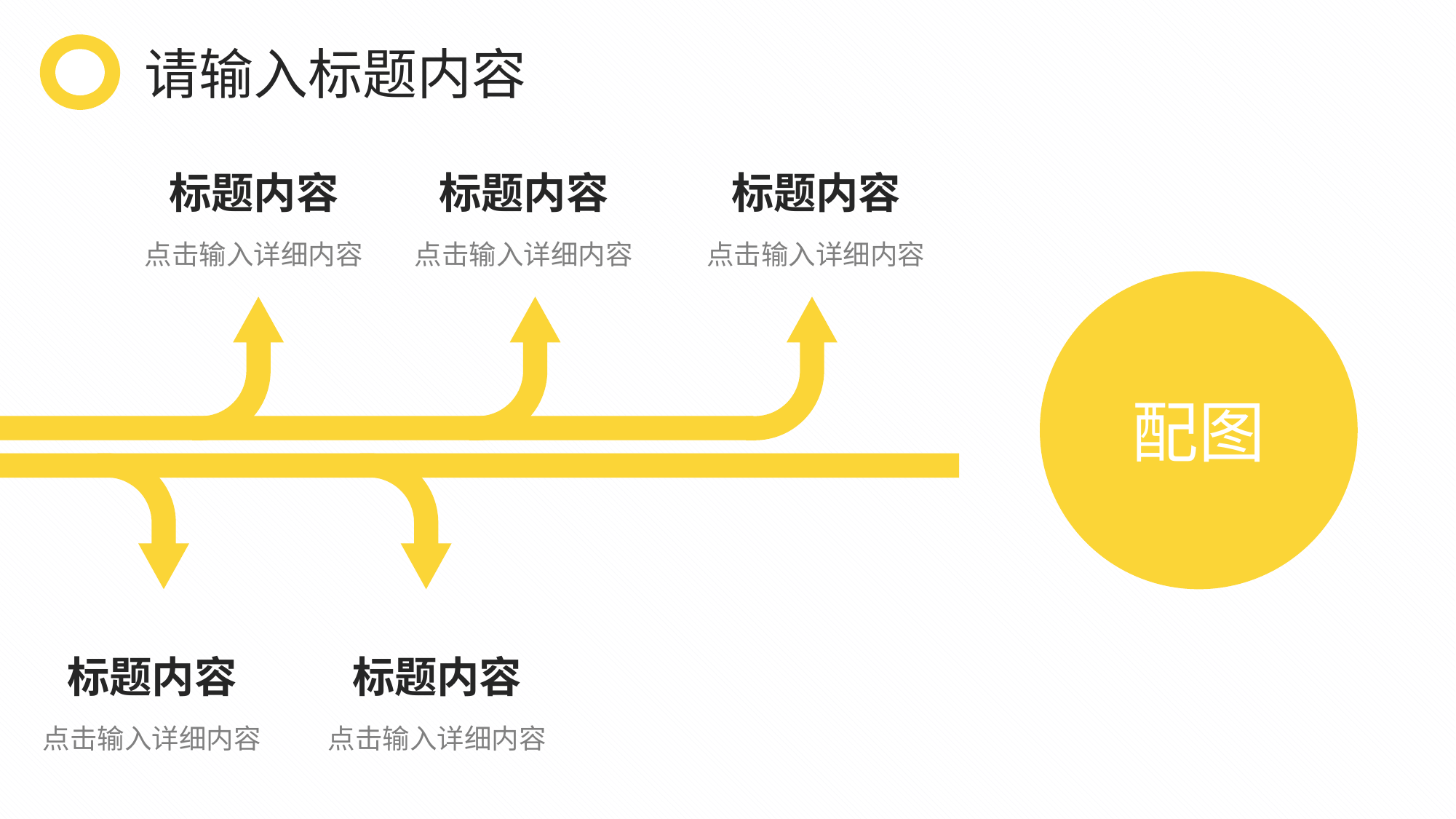

请输入标题内容

标题内容
点击输入详细内容
标题内容
点击输入详细内容
标题内容
点击输入详细内容
配图

标题内容
点击输入详细内容
标题内容
点击输入详细内容